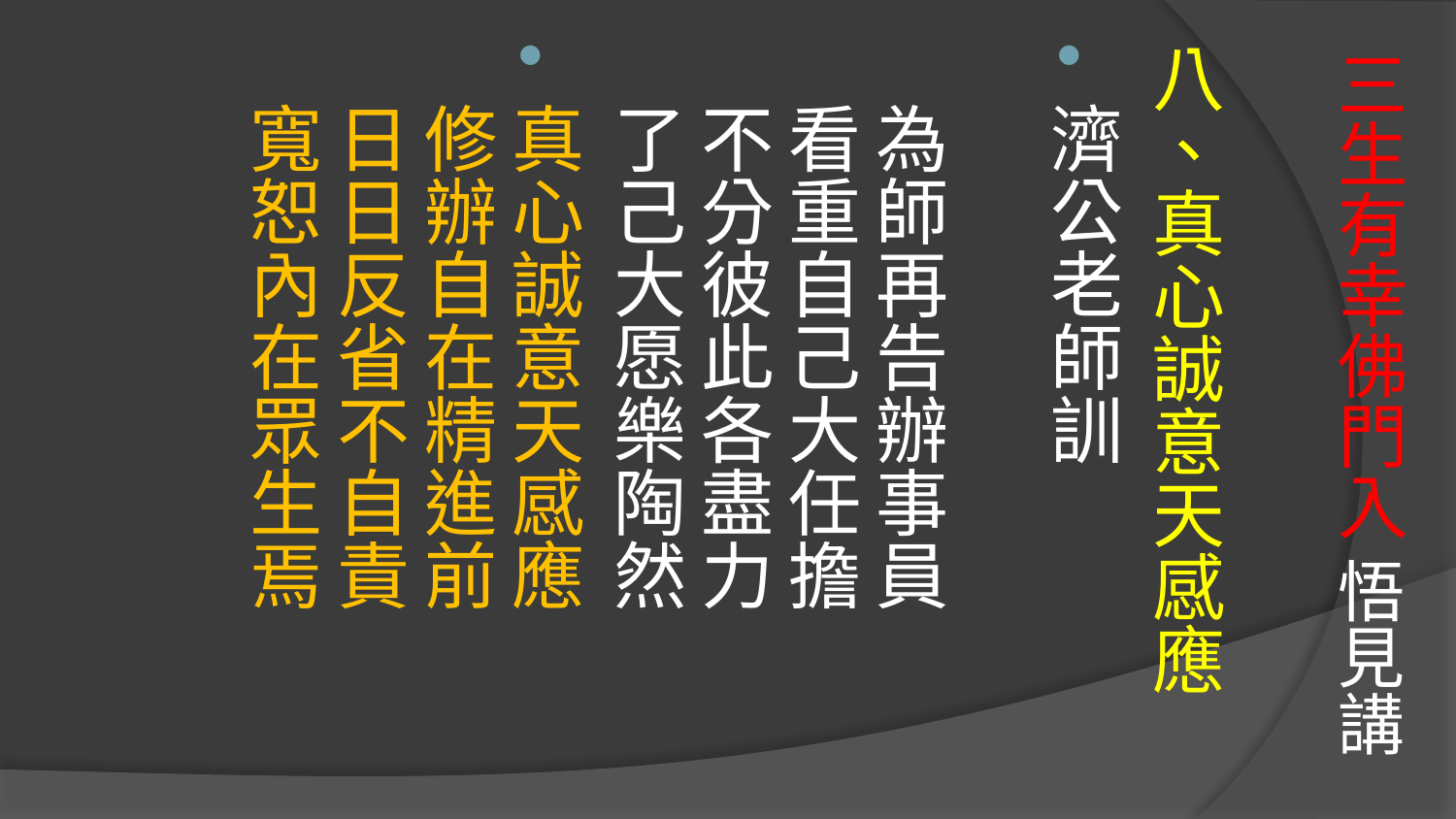

# 三生有幸佛門入 悟見講
八、真心誠意天感應
濟公老師訓
　　　　　　　　
為師再告辦事員　     看重自己大任擔
不分彼此各盡力　      了己大愿樂陶然
真心誠意天感應　    修辦自在精進前
日日反省不自責　    寬恕內在眾生焉